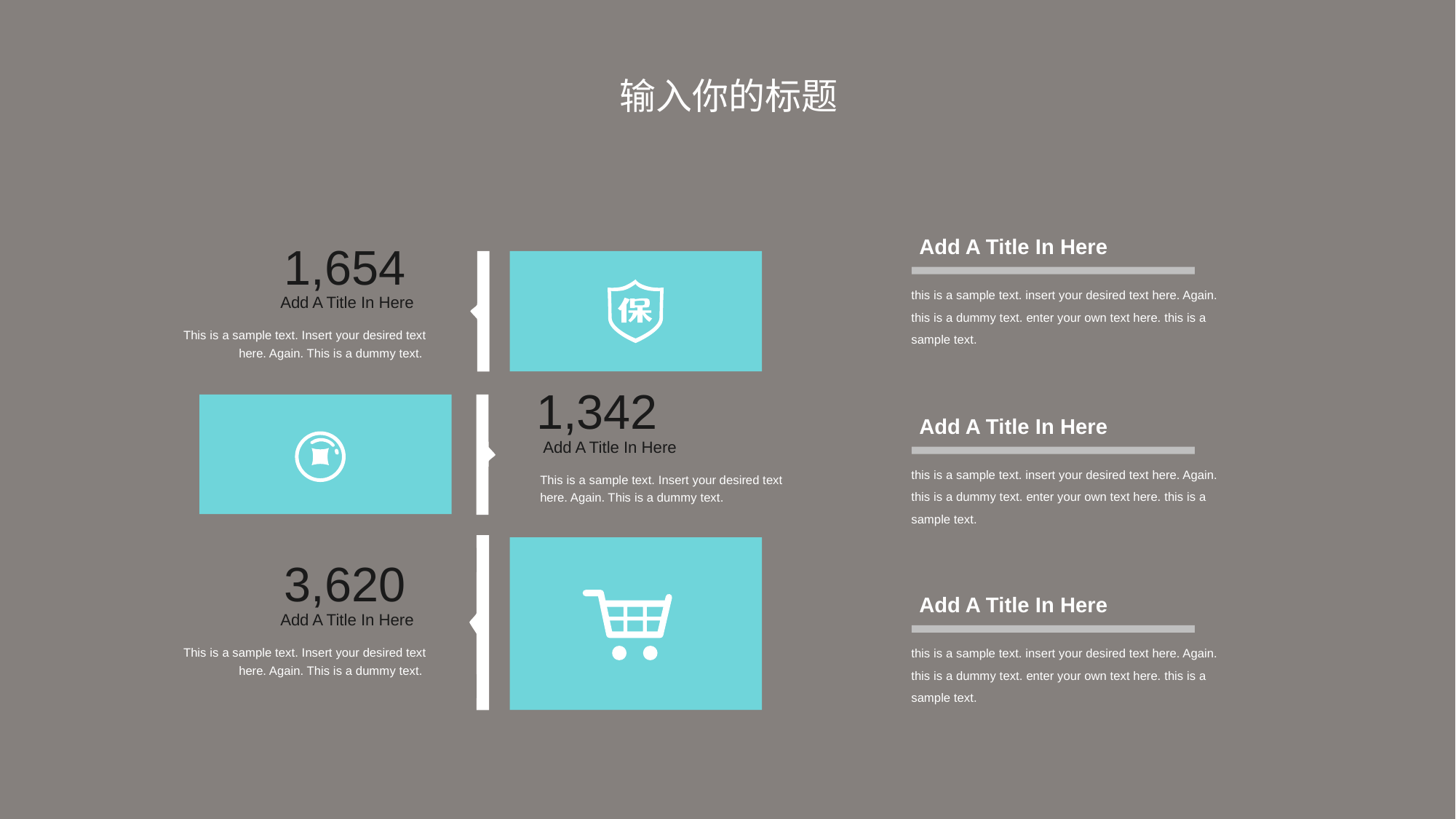

输入你的标题
Add A Title In Here
this is a sample text. insert your desired text here. Again. this is a dummy text. enter your own text here. this is a sample text.

1,654
Add A Title In Here
This is a sample text. Insert your desired text here. Again. This is a dummy text.

1,342
Add A Title In Here
This is a sample text. Insert your desired text here. Again. This is a dummy text.

Add A Title In Here
this is a sample text. insert your desired text here. Again. this is a dummy text. enter your own text here. this is a sample text.

3,620
Add A Title In Here
This is a sample text. Insert your desired text here. Again. This is a dummy text.
Add A Title In Here
this is a sample text. insert your desired text here. Again. this is a dummy text. enter your own text here. this is a sample text.